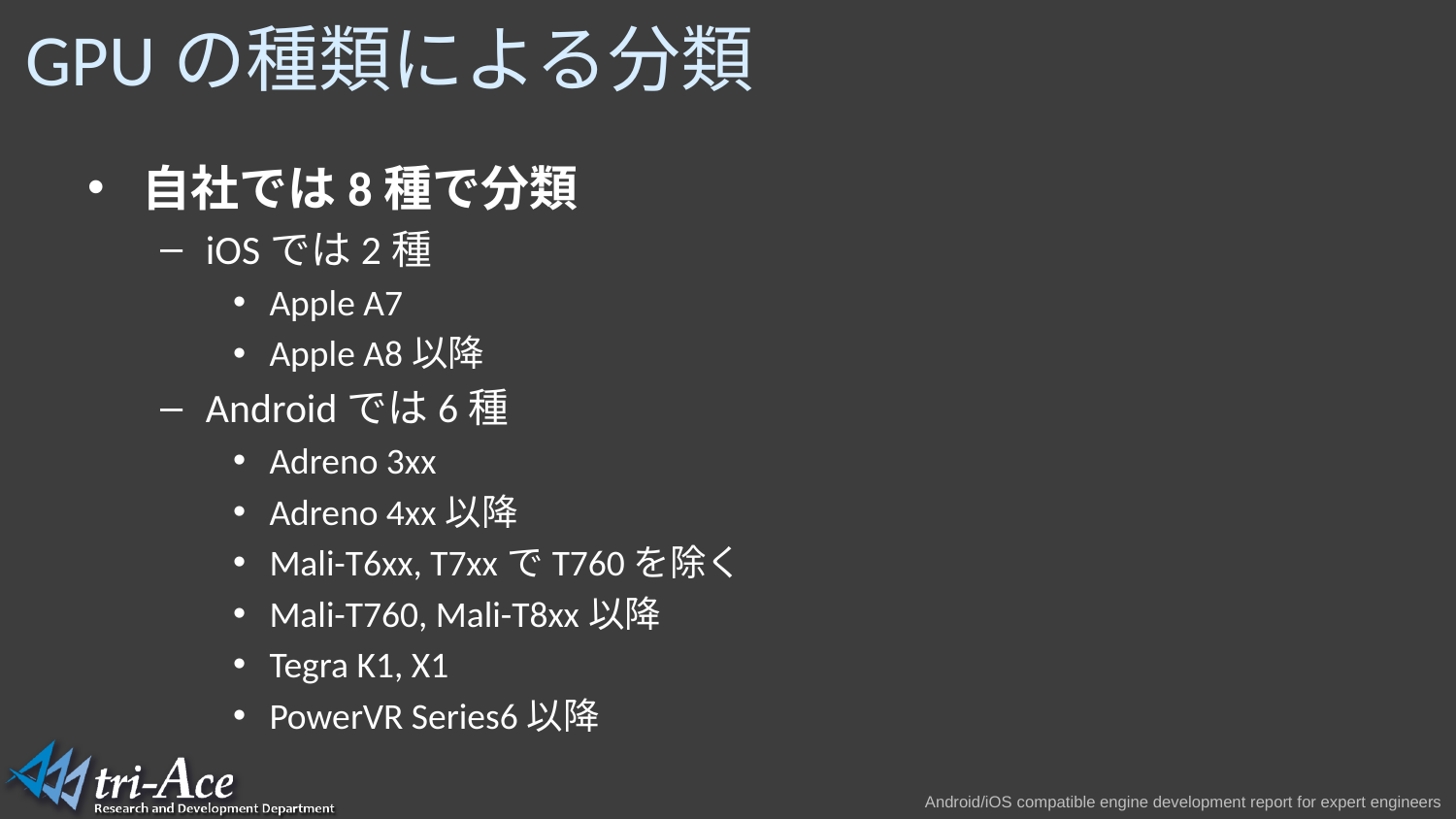

# GPUの種類による分類
自社では8種で分類
iOSでは2種
Apple A7
Apple A8以降
Androidでは6種
Adreno 3xx
Adreno 4xx以降
Mali-T6xx, T7xxでT760を除く
Mali-T760, Mali-T8xx以降
Tegra K1, X1
PowerVR Series6以降